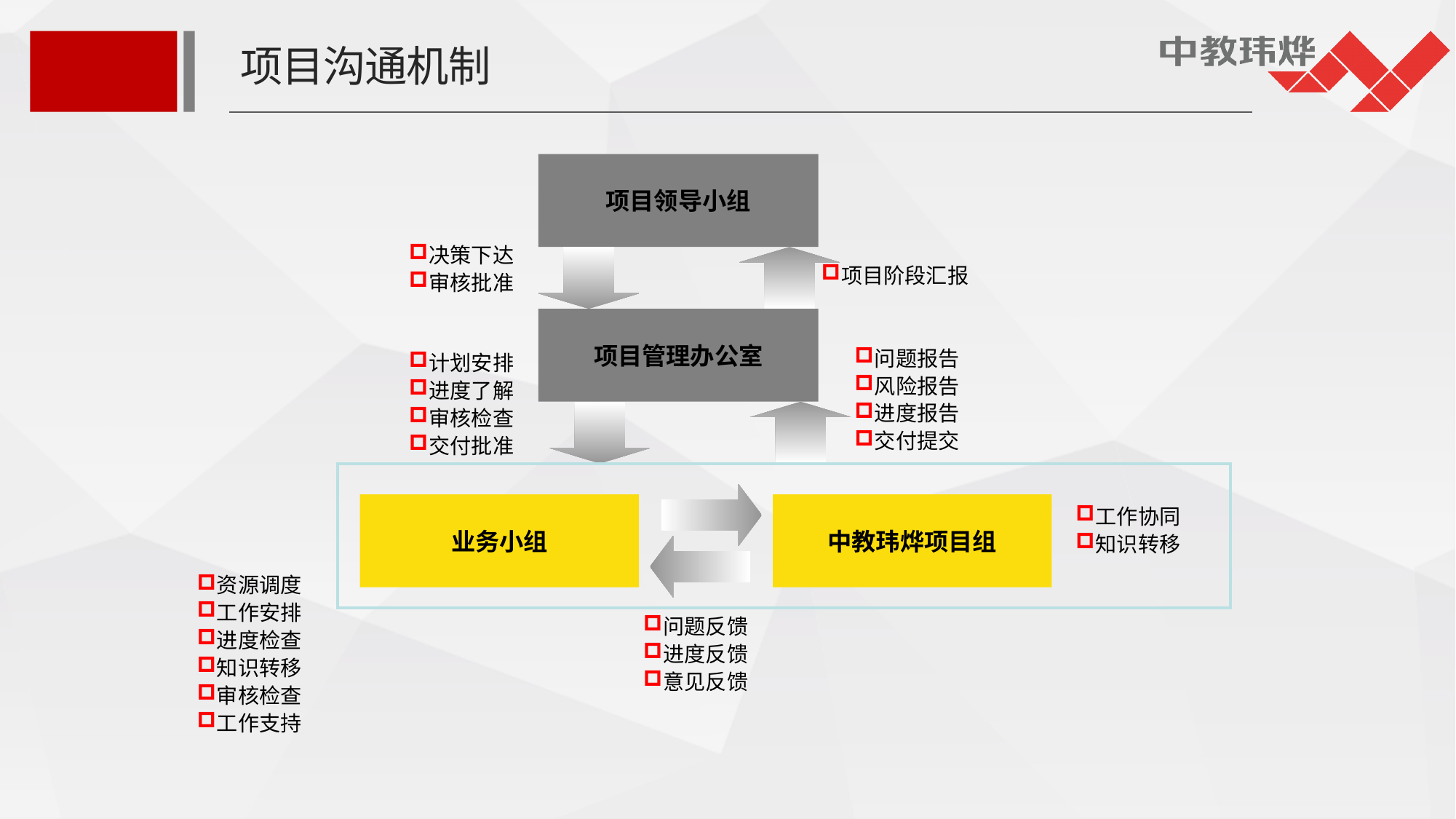

项目沟通机制
项目领导小组
决策下达
审核批准

项目阶段汇报
项目管理办公室
问题报告
风险报告
进度报告
交付提交
计划安排
进度了解
审核检查
交付批准

业务小组
中教玮烨项目组
工作协同
知识转移

资源调度
工作安排
进度检查
知识转移
审核检查
工作支持
问题反馈
进度反馈
意见反馈